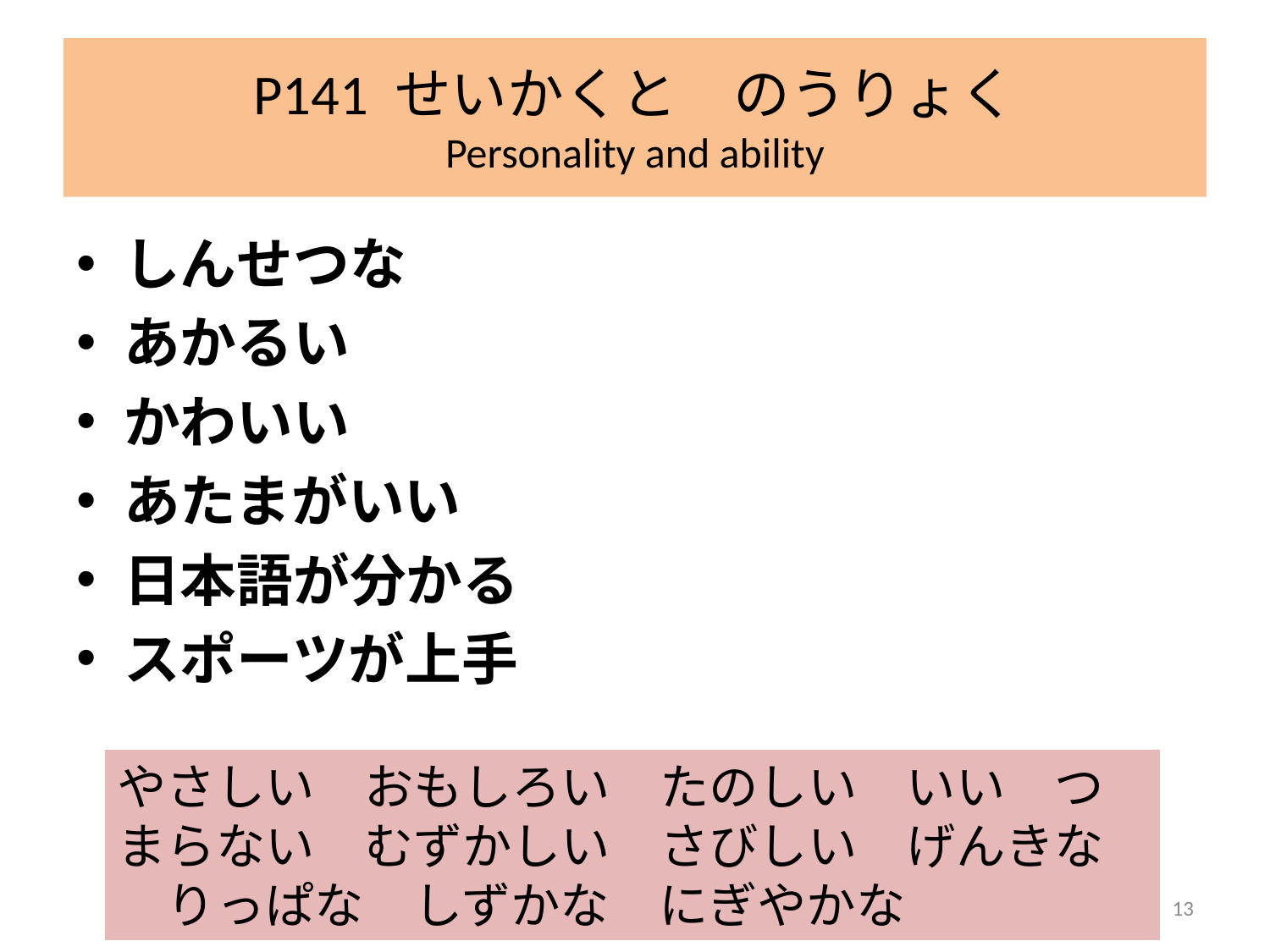

# P141 せいかくと　のうりょく Personality and ability
しんせつな
あかるい
かわいい
あたまがいい
日本語が分かる
スポーツが上手

やさしい　おもしろい　たのしい　いい　つまらない　むずかしい　さびしい　げんきな　りっぱな　しずかな　にぎやかな
13